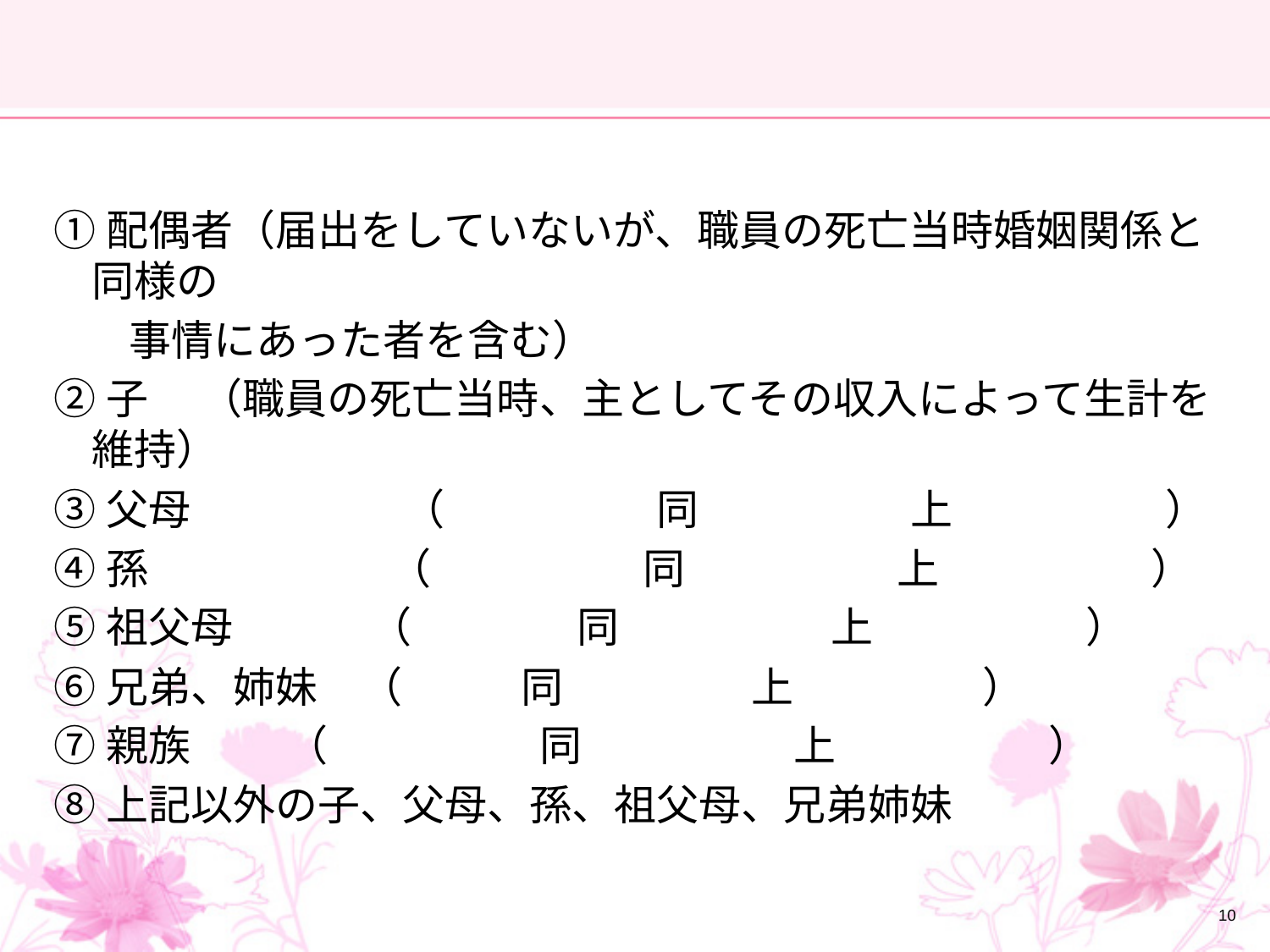

#

 ①配偶者（届出をしていないが、職員の死亡当時婚姻関係と同様の
　　事情にあった者を含む）
 ②子　 （職員の死亡当時、主としてその収入によって生計を維持）
 ③父母　　　　　（　　　　　同　　　　　上　　　　　）
 ④孫   　　　　　（　　　　　同　　　　　上　　　　　）
 ⑤祖父母　　 　（　　   　 同　　　　　上　　　　　）
 ⑥兄弟、姉妹　（　        同　　　　  上　　　  　）
 ⑦親族          （　　　　　同　　　　　上　　　　　）
 ⑧上記以外の子、父母、孫、祖父母、兄弟姉妹
10